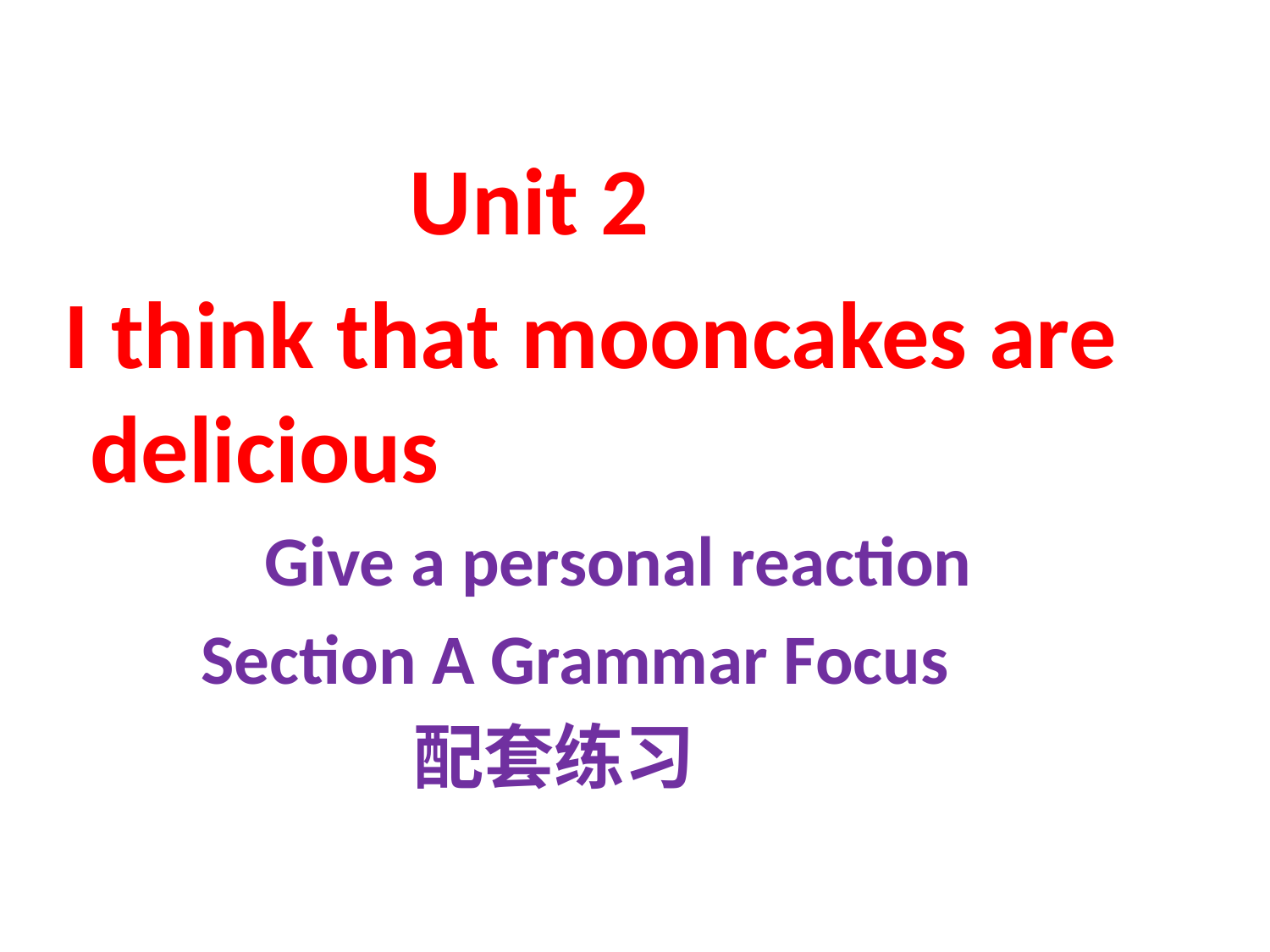

Unit 2
 I think that mooncakes are delicious
              Give a personal reaction
          Section A Grammar Focus
                      配套练习
#